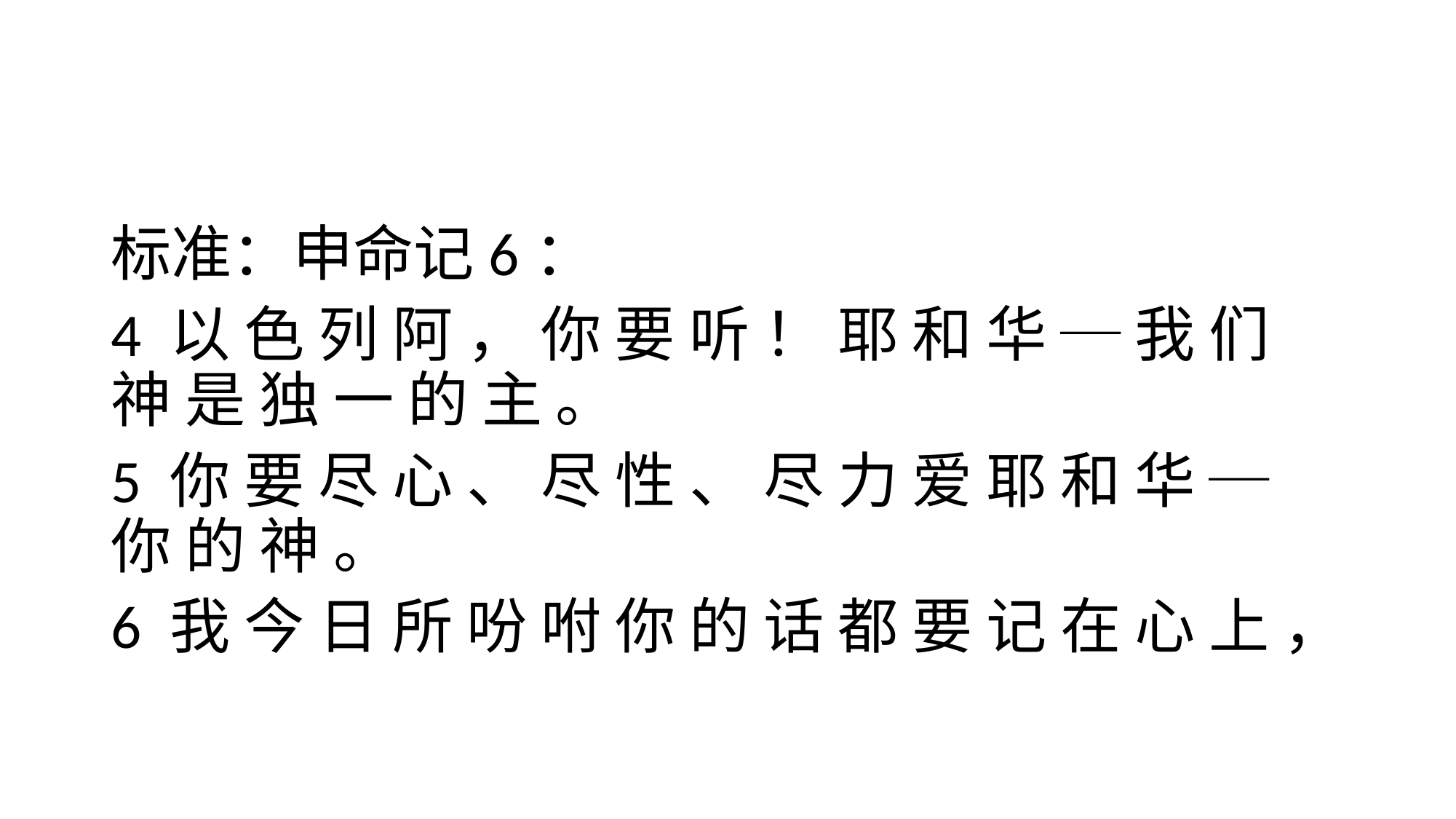

#
标准：申命记6：
4 以 色 列 阿 ， 你 要 听 ！ 耶 和 华 ─ 我 们 神 是 独 一 的 主 。
5 你 要 尽 心 、 尽 性 、 尽 力 爱 耶 和 华 ─ 你 的 神 。
6 我 今 日 所 吩 咐 你 的 话 都 要 记 在 心 上 ，